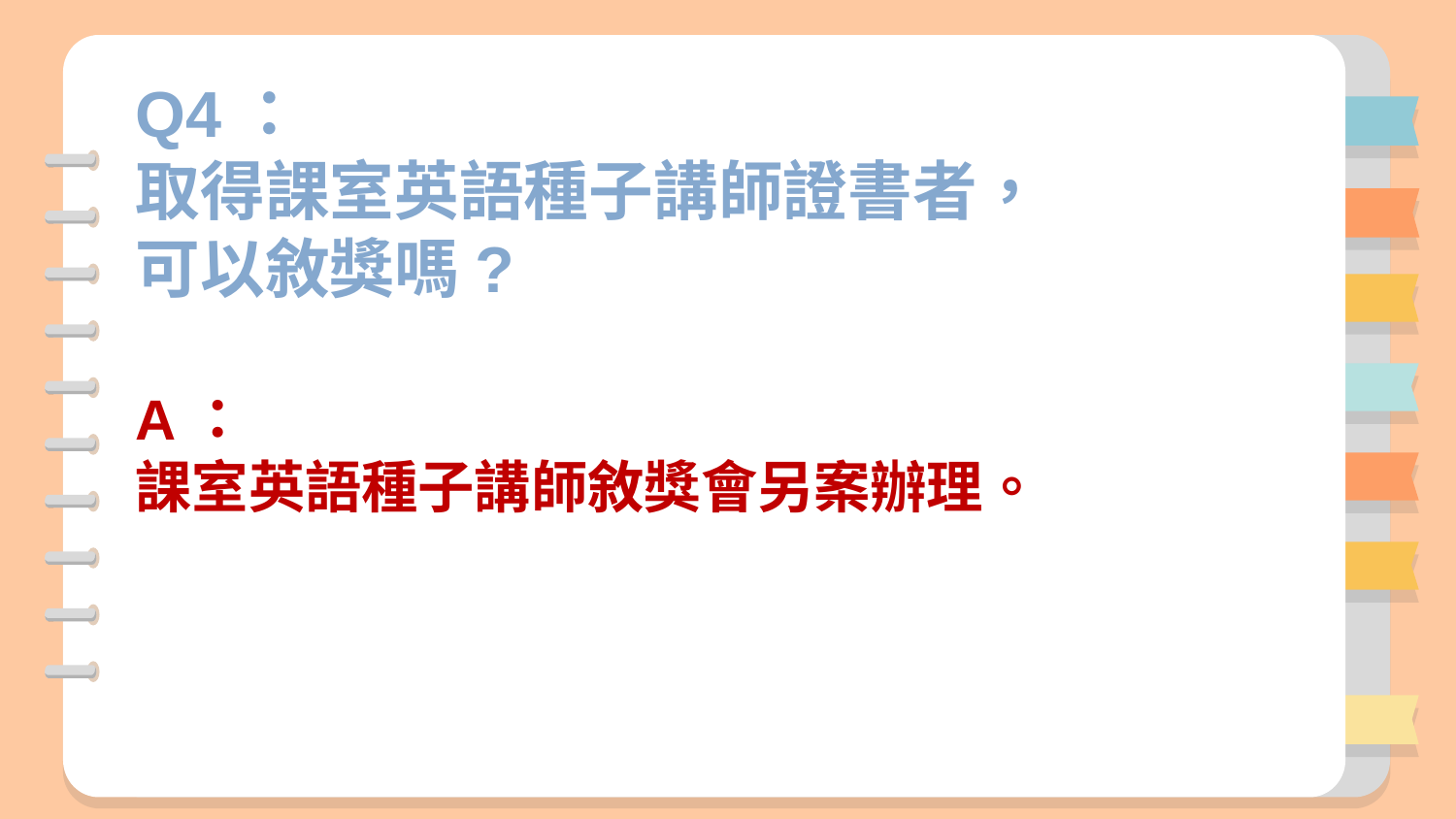

# Q4： 取得課室英語種子講師證書者， 可以敘獎嗎? A： 課室英語種子講師敘獎會另案辦理。